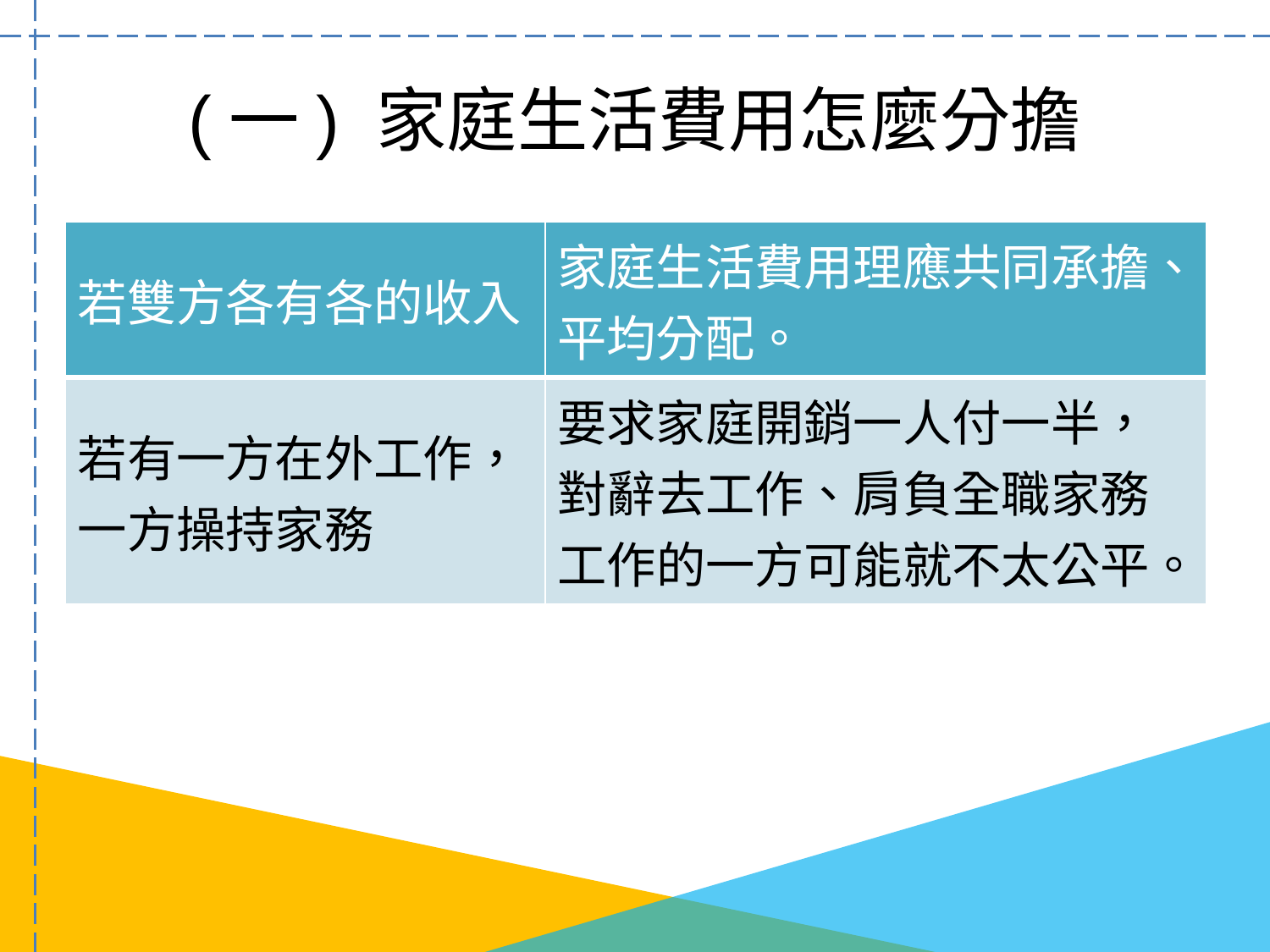

# (一) 家庭生活費用怎麼分擔
| 若雙方各有各的收入 | 家庭生活費用理應共同承擔、平均分配。 |
| --- | --- |
| 若有一方在外工作，一方操持家務 | 要求家庭開銷一人付一半，對辭去工作、肩負全職家務工作的一方可能就不太公平。 |